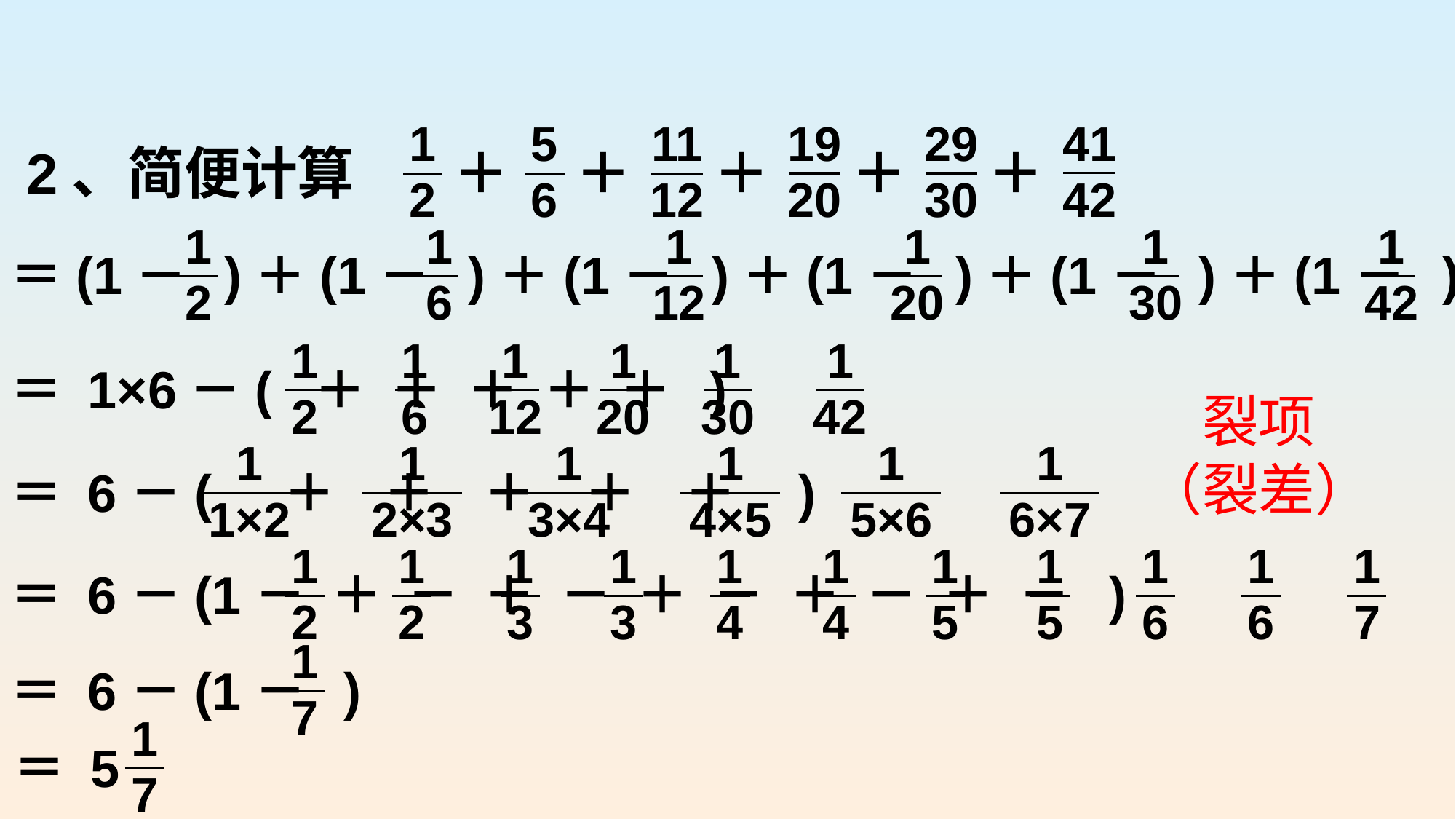

41
42
19
20
29
30
1
2
5
6
11
12
2、简便计算
＋
＋
＋
＋
＋
1
2
1
6
1
12
1
20
1
30
1
42
＝(1－  )＋(1－  )＋(1－  )＋(1－  )＋(1－  )＋(1－  )
1
2
1
6
1
12
1
20
1
30
1
42
＝ 1×6－(  ＋  ＋  ＋  ＋  ＋  )
裂项
（裂差）
1
1×2
1
2×3
1
3×4
1
4×5
1
5×6
1
6×7
＝ 6－(    ＋    ＋    ＋    ＋    ＋    )
1
2
1
2
1
3
1
3
1
4
1
4
1
5
1
5
1
6
1
6
1
7
＝ 6－(1－  ＋  －  ＋  －  ＋  －  ＋  －  ＋  －  )
1
7
＝ 6－(1－  )
1
7
＝ 5